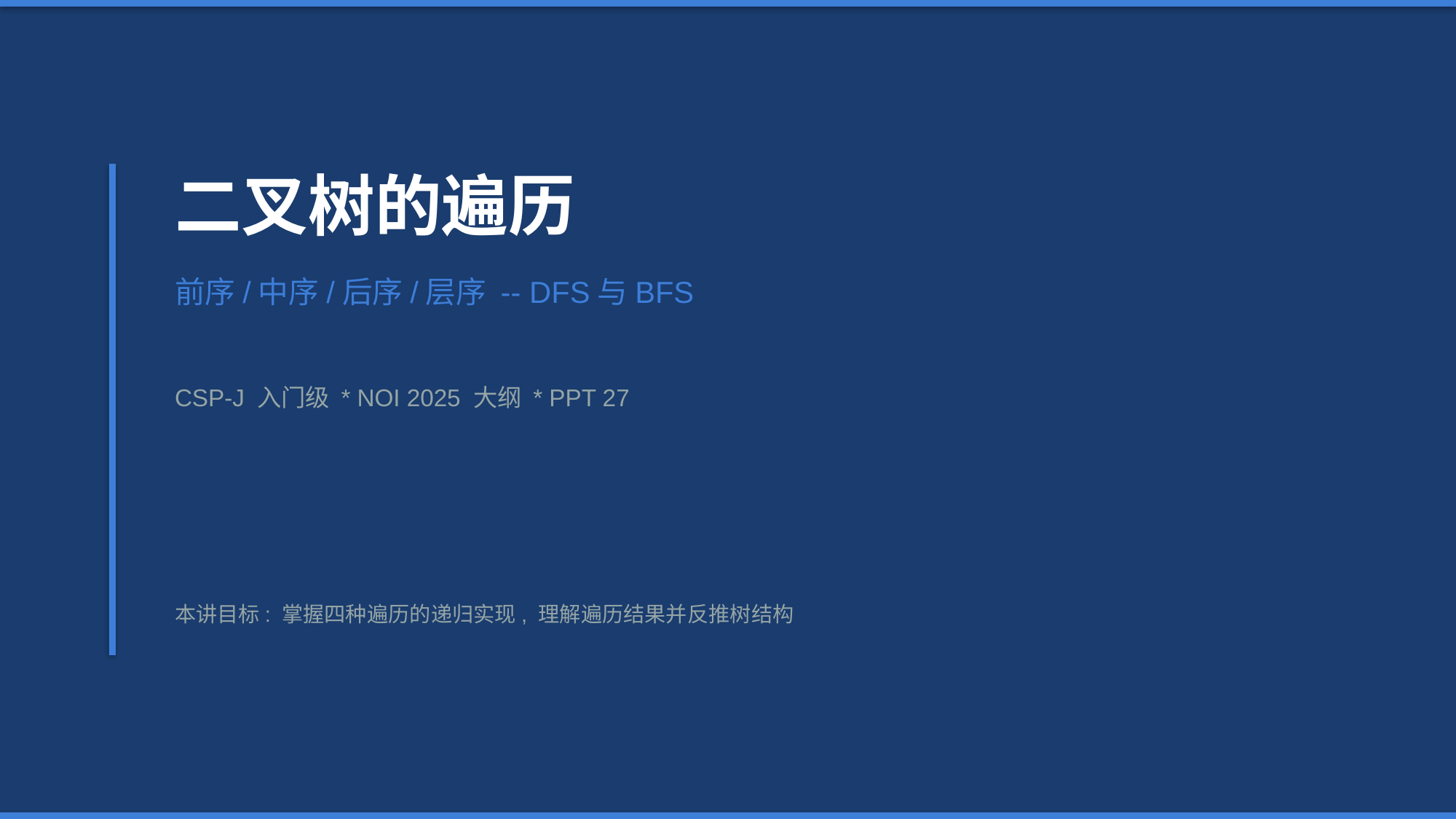

二叉树的遍历
前序/中序/后序/层序 -- DFS与BFS
CSP-J 入门级 * NOI 2025 大纲 * PPT 27
本讲目标: 掌握四种遍历的递归实现, 理解遍历结果并反推树结构